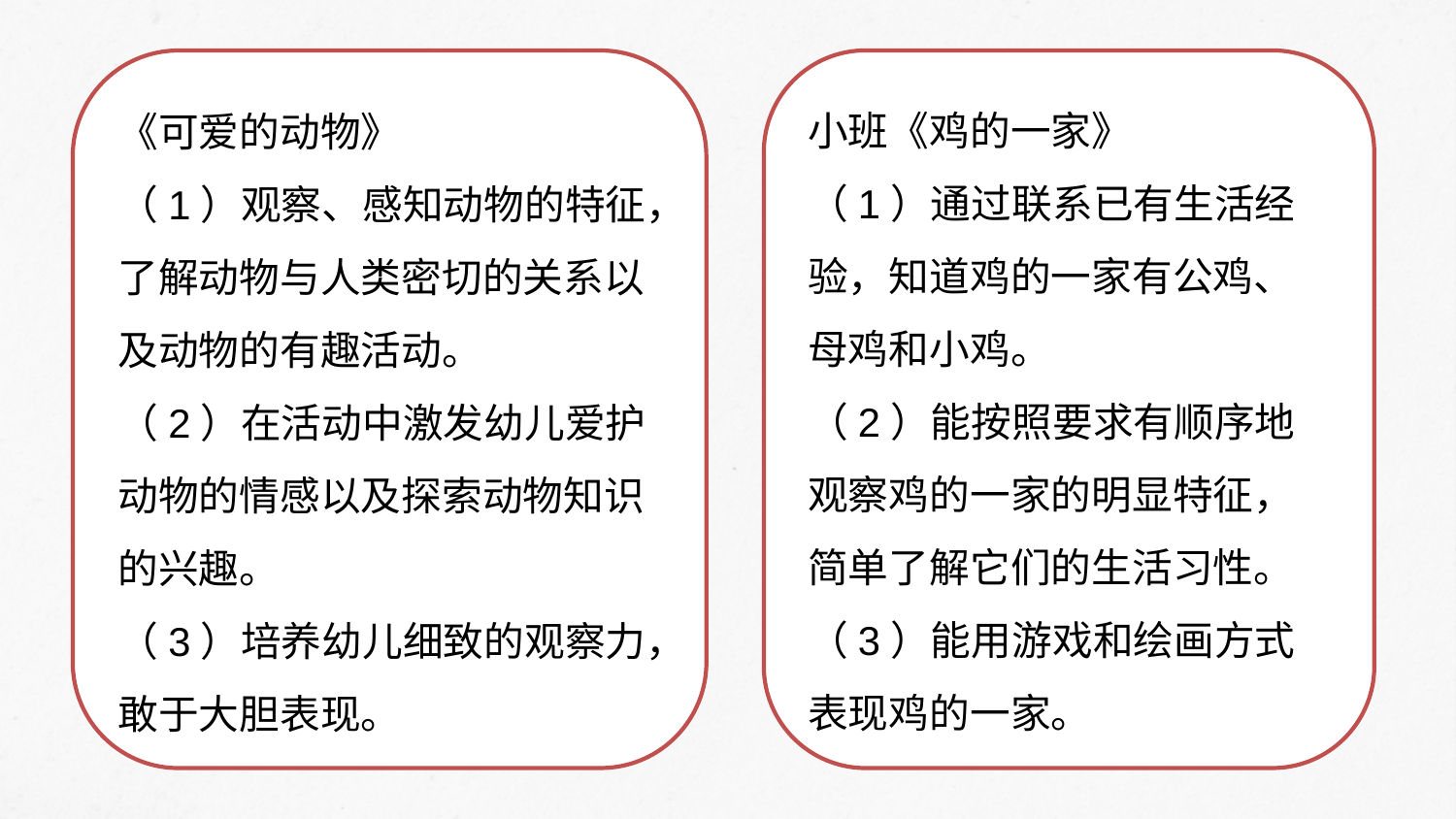

#
小班《鸡的一家》
（1）通过联系已有生活经验，知道鸡的一家有公鸡、母鸡和小鸡。
（2）能按照要求有顺序地观察鸡的一家的明显特征，简单了解它们的生活习性。
（3）能用游戏和绘画方式表现鸡的一家。
《可爱的动物》
（1）观察、感知动物的特征，了解动物与人类密切的关系以及动物的有趣活动。
（2）在活动中激发幼儿爱护动物的情感以及探索动物知识的兴趣。
（3）培养幼儿细致的观察力，敢于大胆表现。